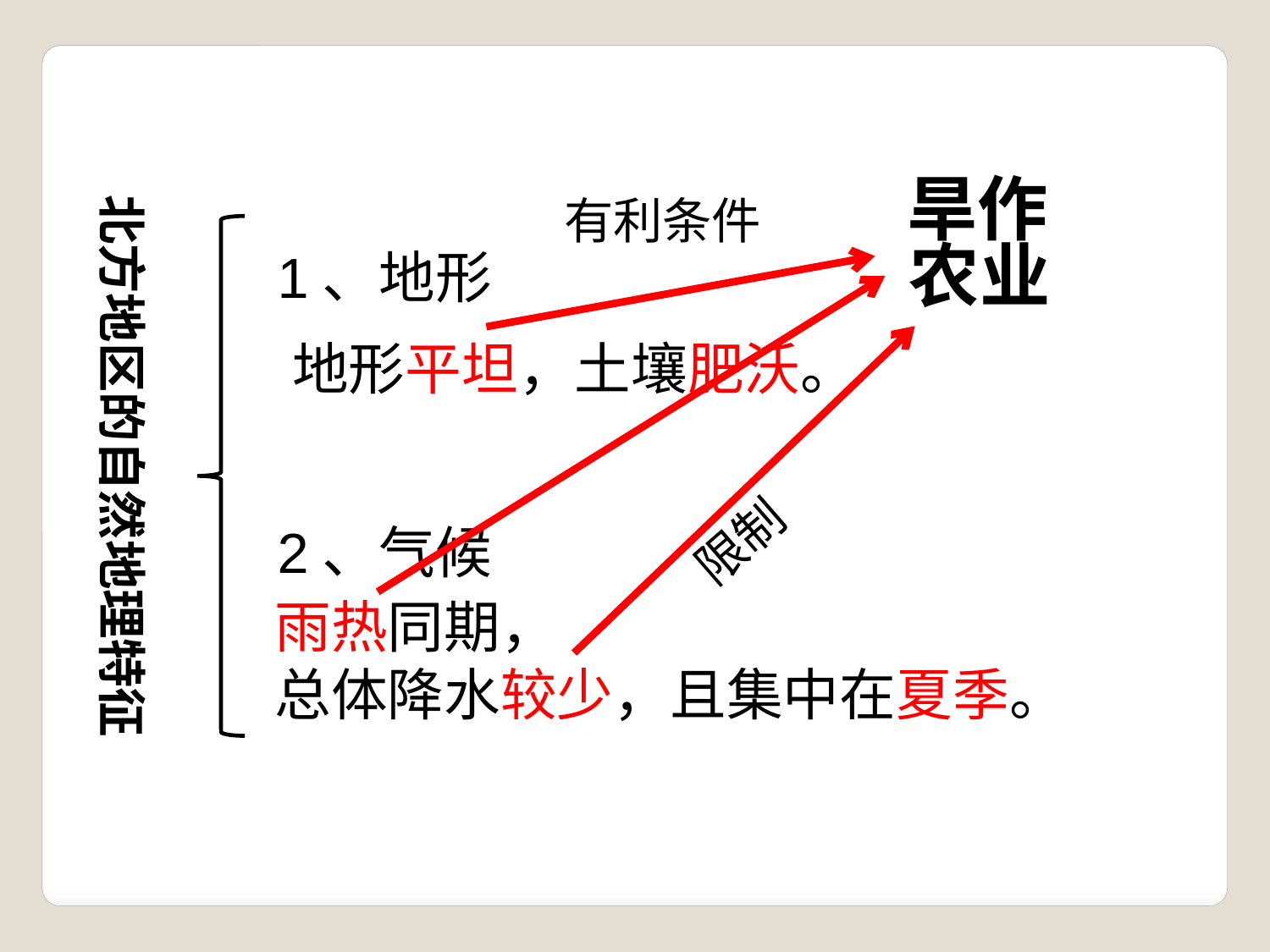

旱作
北方地区的自然地理特征
有利条件

农业
1、地形
地形平坦，土壤肥沃。
限制
2、气候
雨热同期，
总体降水较少，且集中在夏季。
华北平原（黄土地）